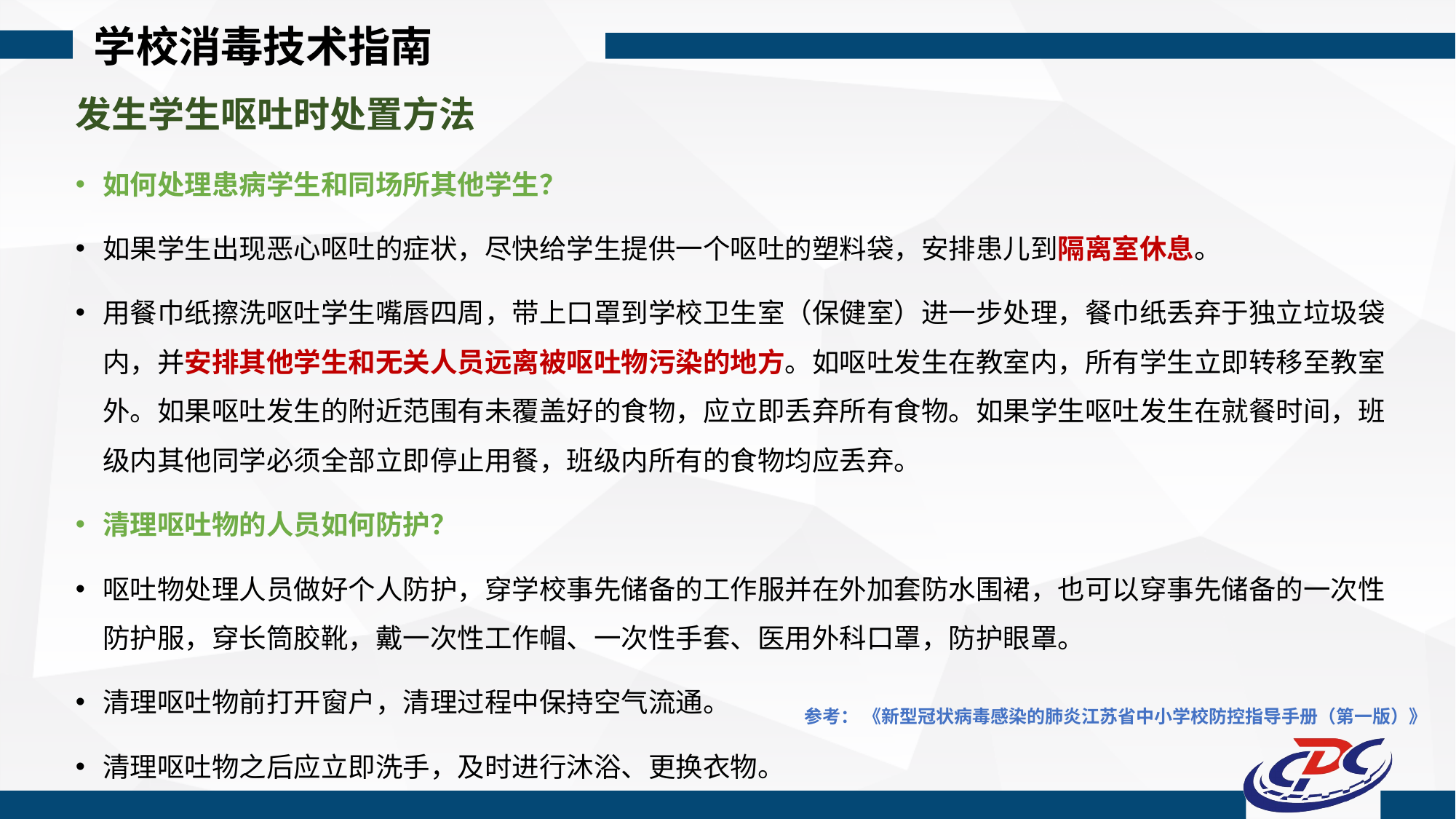

学校消毒技术指南

发生学生呕吐时处置方法
如何处理患病学生和同场所其他学生？
如果学生出现恶心呕吐的症状，尽快给学生提供一个呕吐的塑料袋，安排患儿到隔离室休息。
用餐巾纸擦洗呕吐学生嘴唇四周，带上口罩到学校卫生室（保健室）进一步处理，餐巾纸丢弃于独立垃圾袋内，并安排其他学生和无关人员远离被呕吐物污染的地方。如呕吐发生在教室内，所有学生立即转移至教室外。如果呕吐发生的附近范围有未覆盖好的食物，应立即丢弃所有食物。如果学生呕吐发生在就餐时间，班级内其他同学必须全部立即停止用餐，班级内所有的食物均应丢弃。
清理呕吐物的人员如何防护？
呕吐物处理人员做好个人防护，穿学校事先储备的工作服并在外加套防水围裙，也可以穿事先储备的一次性防护服，穿长筒胶靴，戴一次性工作帽、一次性手套、医用外科口罩，防护眼罩。
清理呕吐物前打开窗户，清理过程中保持空气流通。
清理呕吐物之后应立即洗手，及时进行沐浴、更换衣物。
参考： 《新型冠状病毒感染的肺炎江苏省中小学校防控指导手册（第一版）》